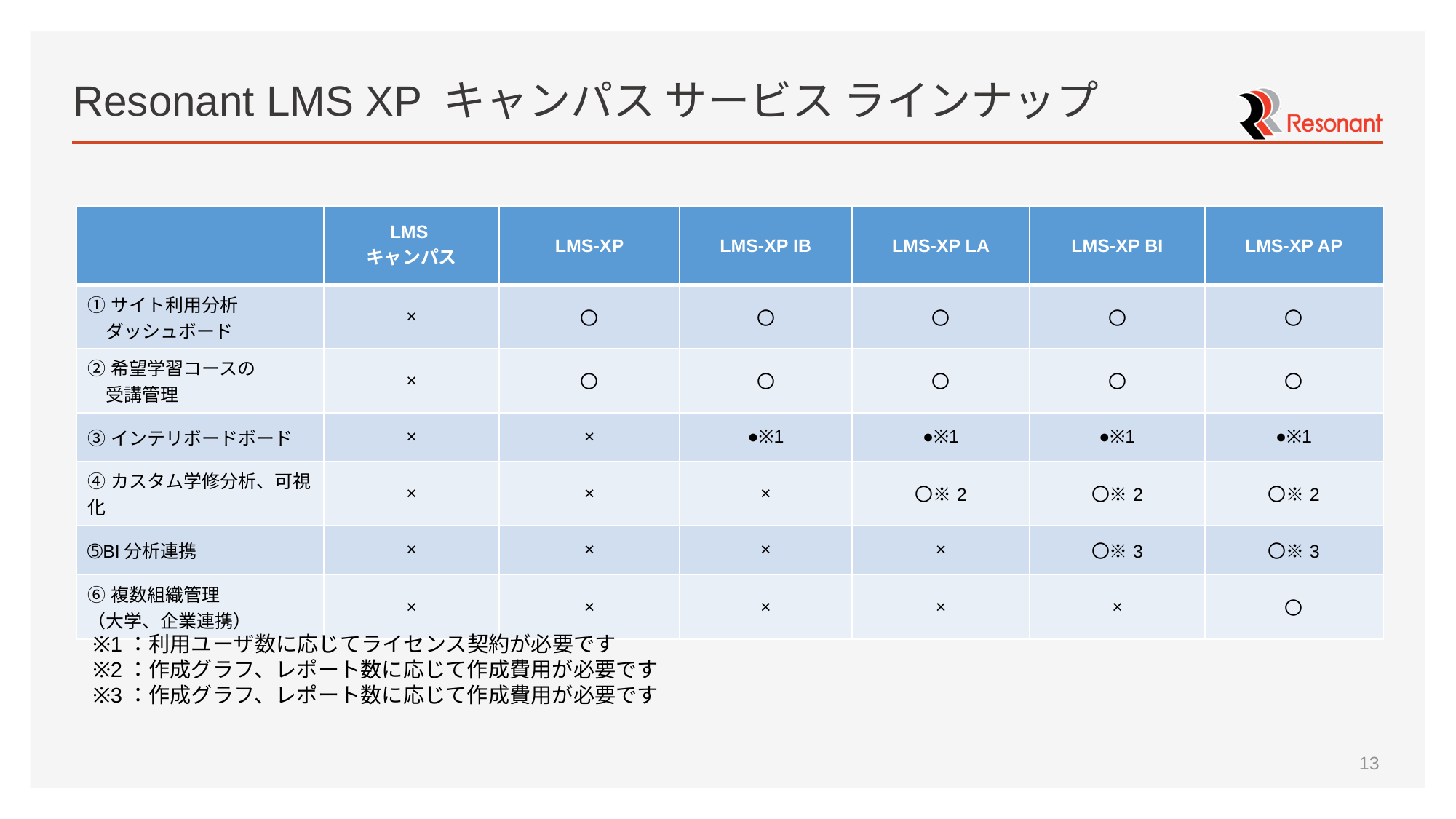

# Resonant LMS XP キャンパス サービス ラインナップ
|  | LMS キャンパス | LMS-XP | LMS-XP IB | LMS-XP LA | LMS-XP BI | LMS-XP AP |
| --- | --- | --- | --- | --- | --- | --- |
| ①サイト利用分析 　ダッシュボード | × | 〇 | 〇 | 〇 | 〇 | 〇 |
| ②希望学習コースの 　受講管理 | × | 〇 | 〇 | 〇 | 〇 | 〇 |
| ➂インテリボードボード | × | × | ●※1 | ●※1 | ●※1 | ●※1 |
| ④カスタム学修分析、可視化 | × | × | × | 〇※2 | 〇※2 | 〇※2 |
| ➄BI分析連携 | × | × | × | × | 〇※3 | 〇※3 |
| ⑥複数組織管理 （大学、企業連携） | × | × | × | × | × | 〇 |
※1：利用ユーザ数に応じてライセンス契約が必要です
※2：作成グラフ、レポート数に応じて作成費用が必要です
※3：作成グラフ、レポート数に応じて作成費用が必要です

13